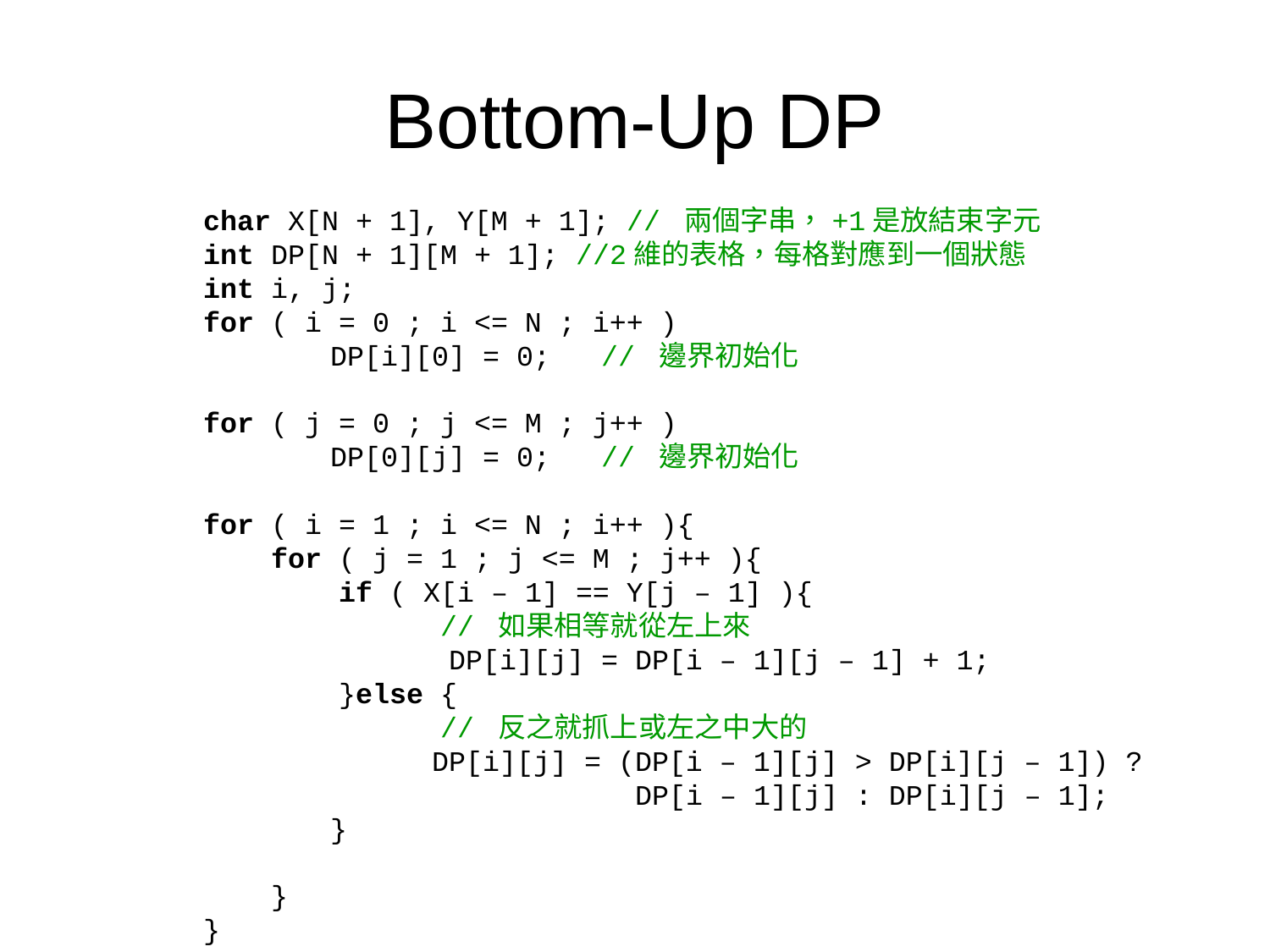

# Bottom-Up DP
char X[N + 1], Y[M + 1]; // 兩個字串，+1是放結束字元
int DP[N + 1][M + 1]; //2維的表格，每格對應到一個狀態
int i, j;
for ( i = 0 ; i <= N ; i++ )
	DP[i][0] = 0;   // 邊界初始化

for ( j = 0 ; j <= M ; j++ )
	DP[0][j] = 0;   // 邊界初始化

for ( i = 1 ; i <= N ; i++ ){
    for ( j = 1 ; j <= M ; j++ ){
        if ( X[i – 1] == Y[j – 1] ){
              // 如果相等就從左上來
	       DP[i][j] = DP[i – 1][j – 1] + 1;
        }else {
              // 反之就抓上或左之中大的
	      DP[i][j] = (DP[i – 1][j] > DP[i][j – 1]) ?
			   DP[i – 1][j] : DP[i][j – 1];
	}

    }
}